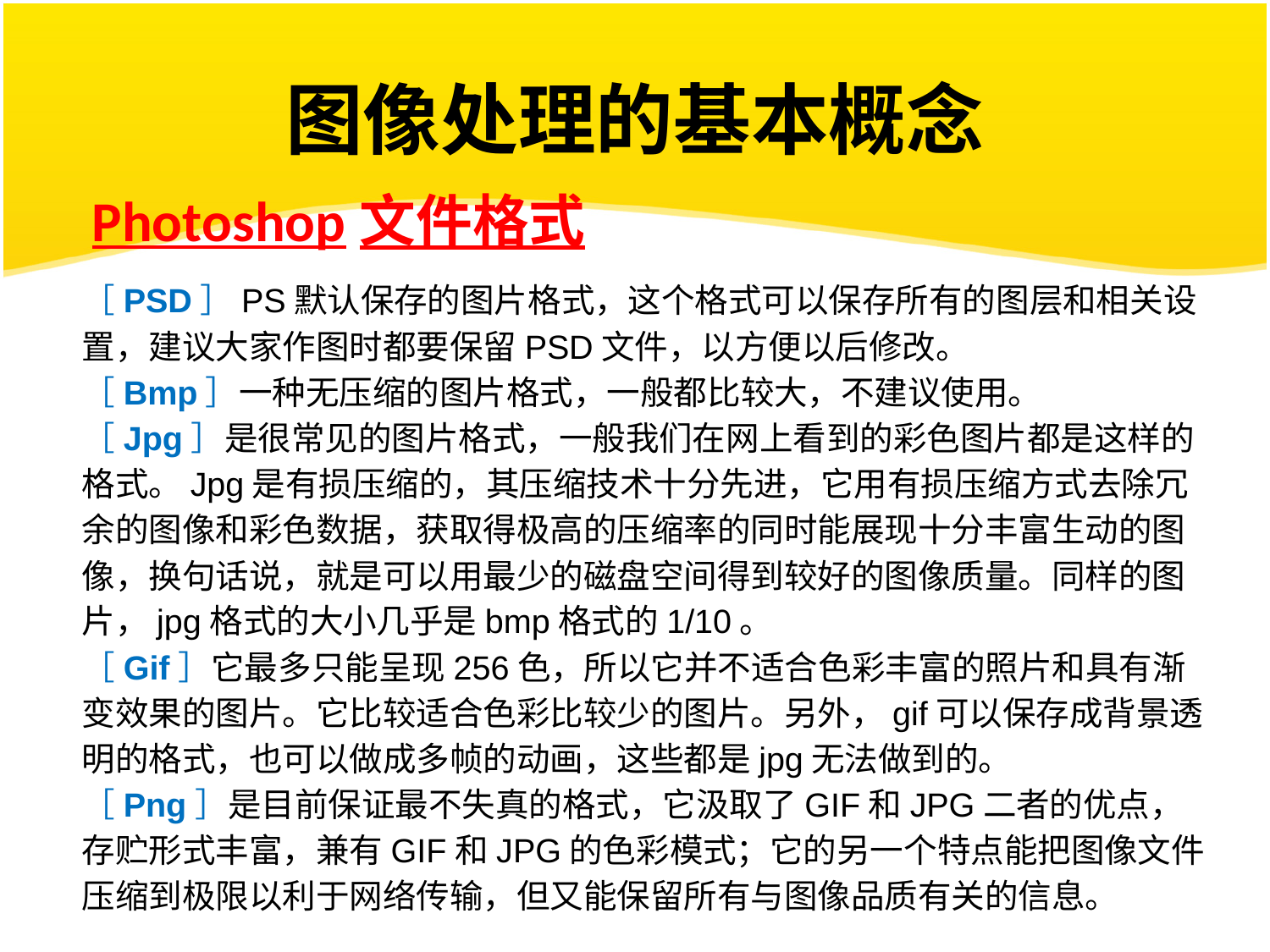

# 图像处理的基本概念
Photoshop文件格式
［PSD］PS默认保存的图片格式，这个格式可以保存所有的图层和相关设置，建议大家作图时都要保留PSD文件，以方便以后修改。
［Bmp］一种无压缩的图片格式，一般都比较大，不建议使用。
［Jpg］是很常见的图片格式，一般我们在网上看到的彩色图片都是这样的格式。Jpg是有损压缩的，其压缩技术十分先进，它用有损压缩方式去除冗余的图像和彩色数据，获取得极高的压缩率的同时能展现十分丰富生动的图像，换句话说，就是可以用最少的磁盘空间得到较好的图像质量。同样的图片，jpg格式的大小几乎是bmp格式的1/10。
［Gif］它最多只能呈现256色，所以它并不适合色彩丰富的照片和具有渐变效果的图片。它比较适合色彩比较少的图片。另外，gif可以保存成背景透明的格式，也可以做成多帧的动画，这些都是jpg无法做到的。
［Png］是目前保证最不失真的格式，它汲取了GIF和JPG二者的优点，存贮形式丰富，兼有GIF和JPG的色彩模式；它的另一个特点能把图像文件压缩到极限以利于网络传输，但又能保留所有与图像品质有关的信息。